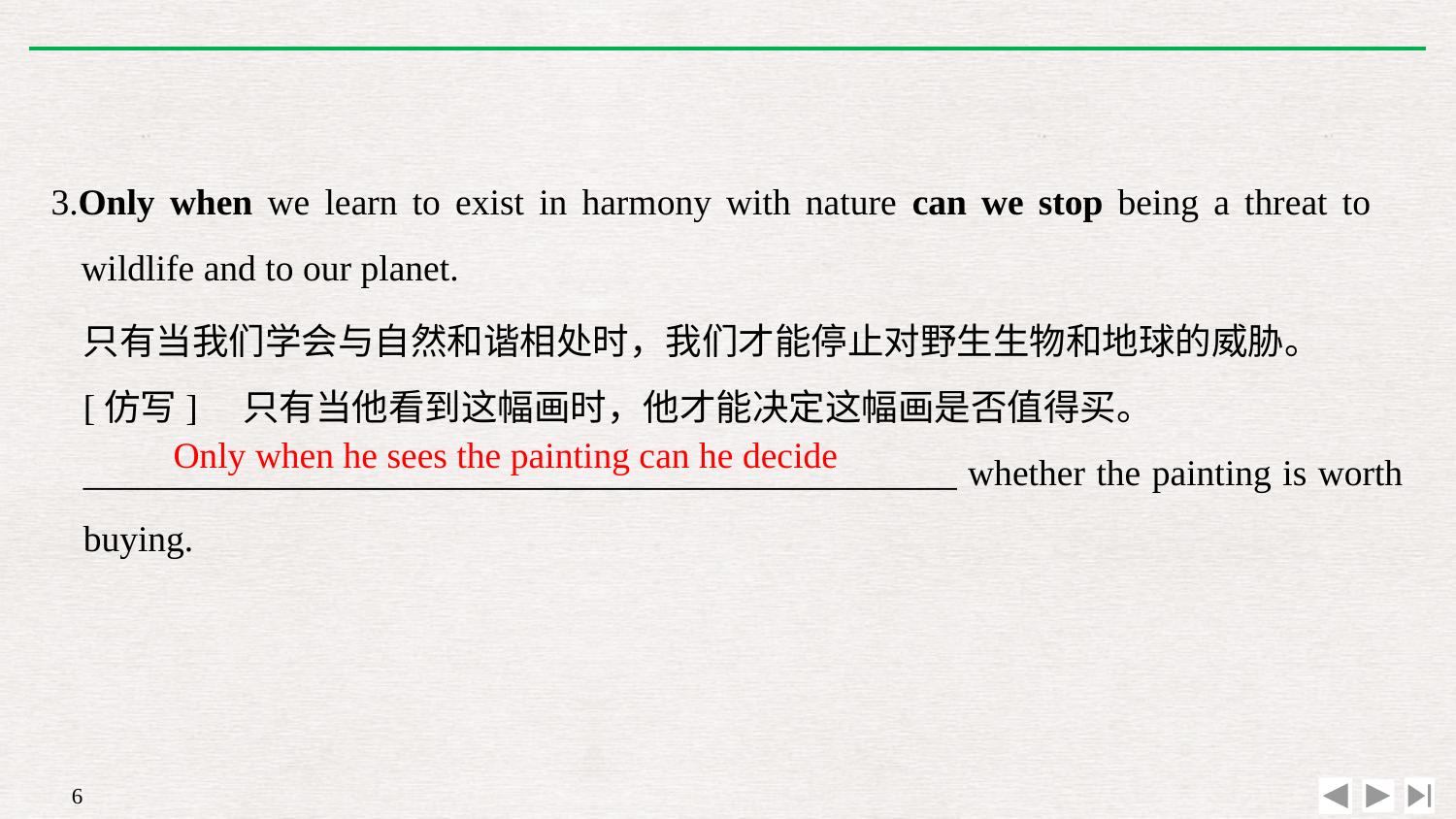

3.Only when we learn to exist in harmony with nature can we stop being a threat to wildlife and to our planet.
只有当我们学会与自然和谐相处时，我们才能停止对野生生物和地球的威胁。
[仿写]　只有当他看到这幅画时，他才能决定这幅画是否值得买。
________________________________________________ whether the painting is worth buying.
Only when he sees the painting can he decide